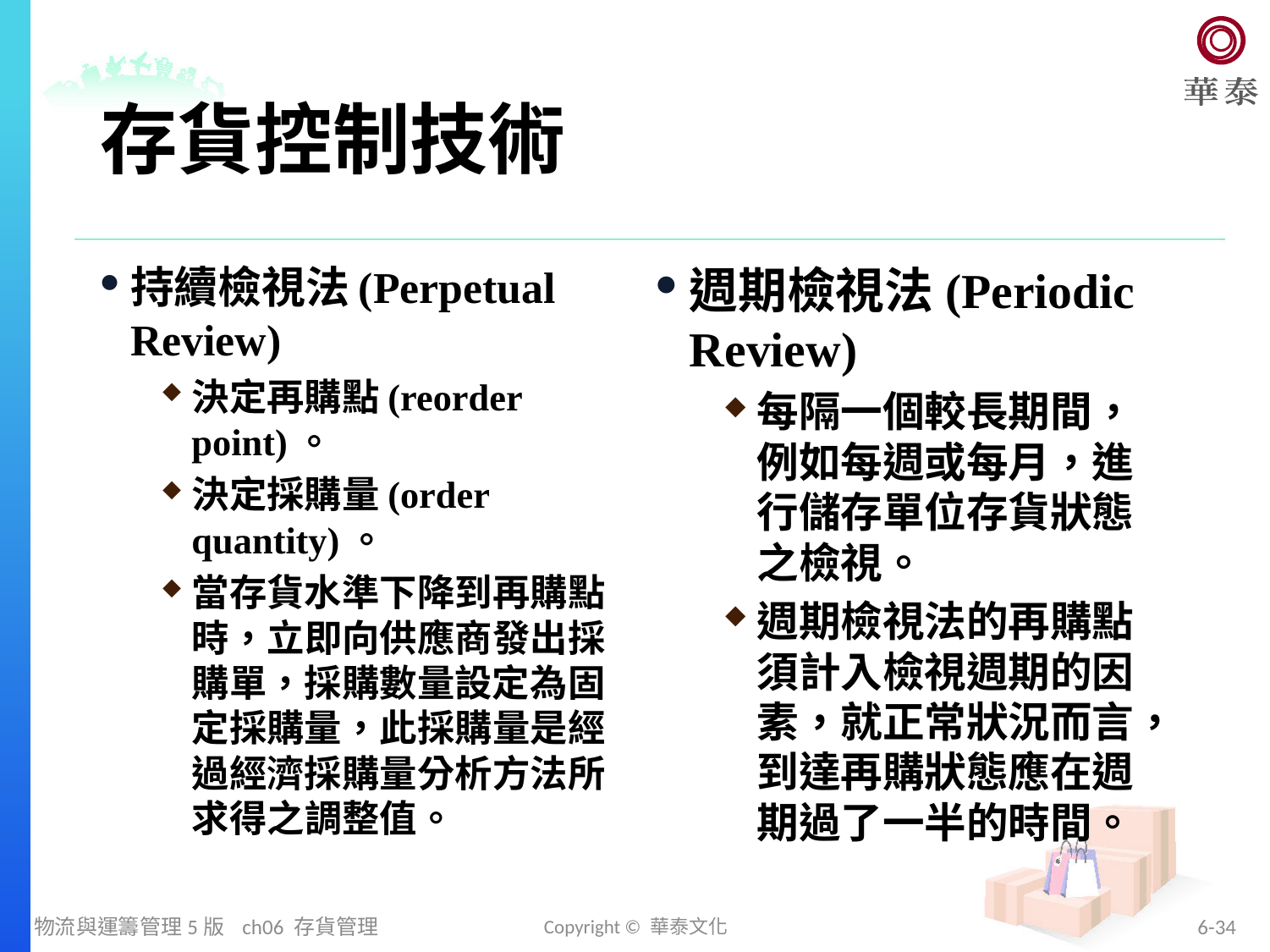

# 存貨控制技術
持續檢視法(Perpetual Review)
決定再購點(reorder point)。
決定採購量(order quantity)。
當存貨水準下降到再購點時，立即向供應商發出採購單，採購數量設定為固定採購量，此採購量是經過經濟採購量分析方法所求得之調整值。
週期檢視法(Periodic Review)
每隔一個較長期間，例如每週或每月，進行儲存單位存貨狀態之檢視。
週期檢視法的再購點須計入檢視週期的因素，就正常狀況而言，到達再購狀態應在週期過了一半的時間。
物流與運籌管理5版  ch06 存貨管理
Copyright © 華泰文化
6-34